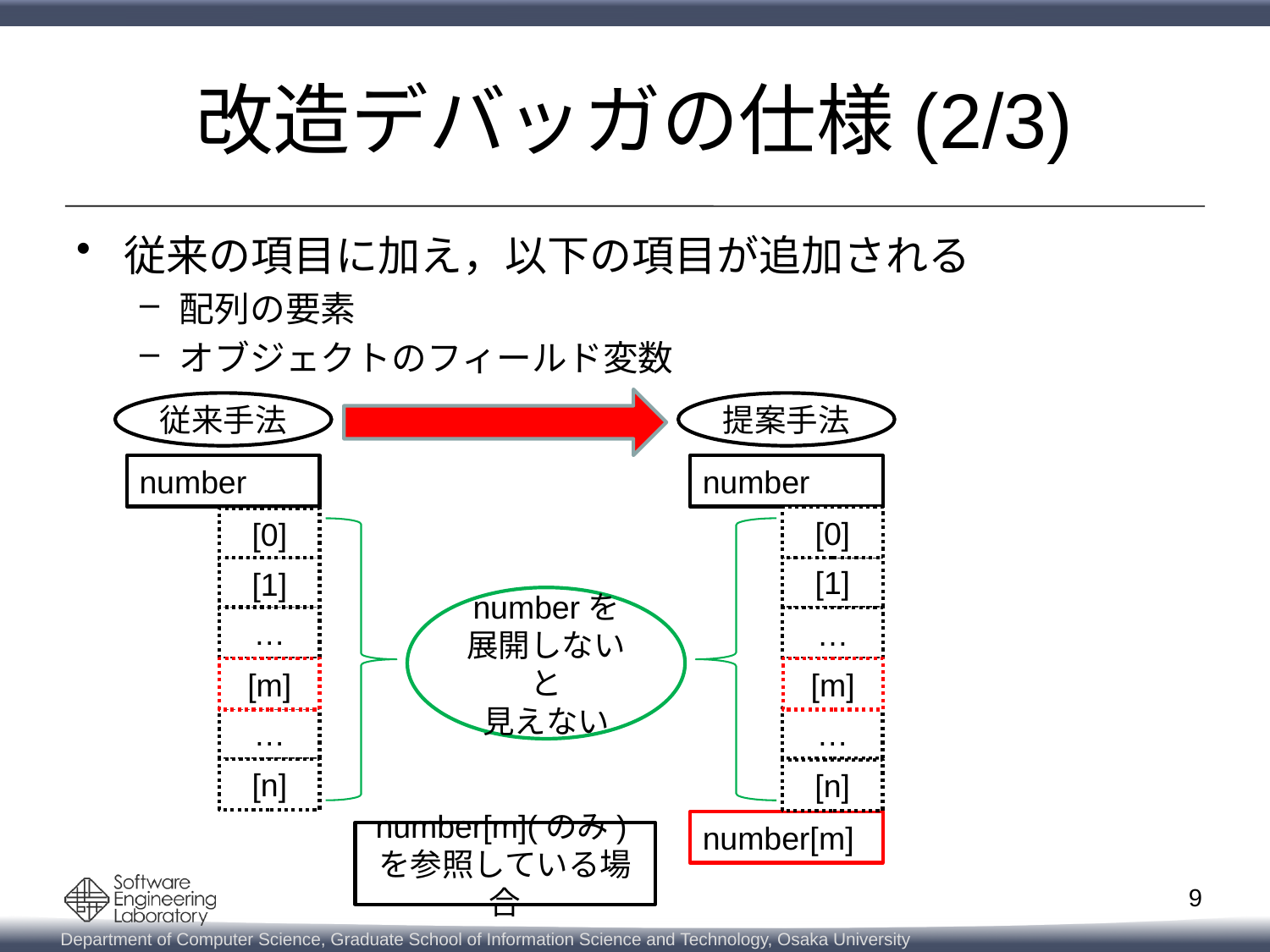

# 改造デバッガの仕様(2/3)
従来の項目に加え，以下の項目が追加される
配列の要素
オブジェクトのフィールド変数

従来手法
提案手法
number
number
[0]
[0]

[1]
[1]
numberを
展開しないと
見えない
…
…
[m]
[m]
…
…
[n]
[n]
number[m]
number[m](のみ)を参照している場合
9